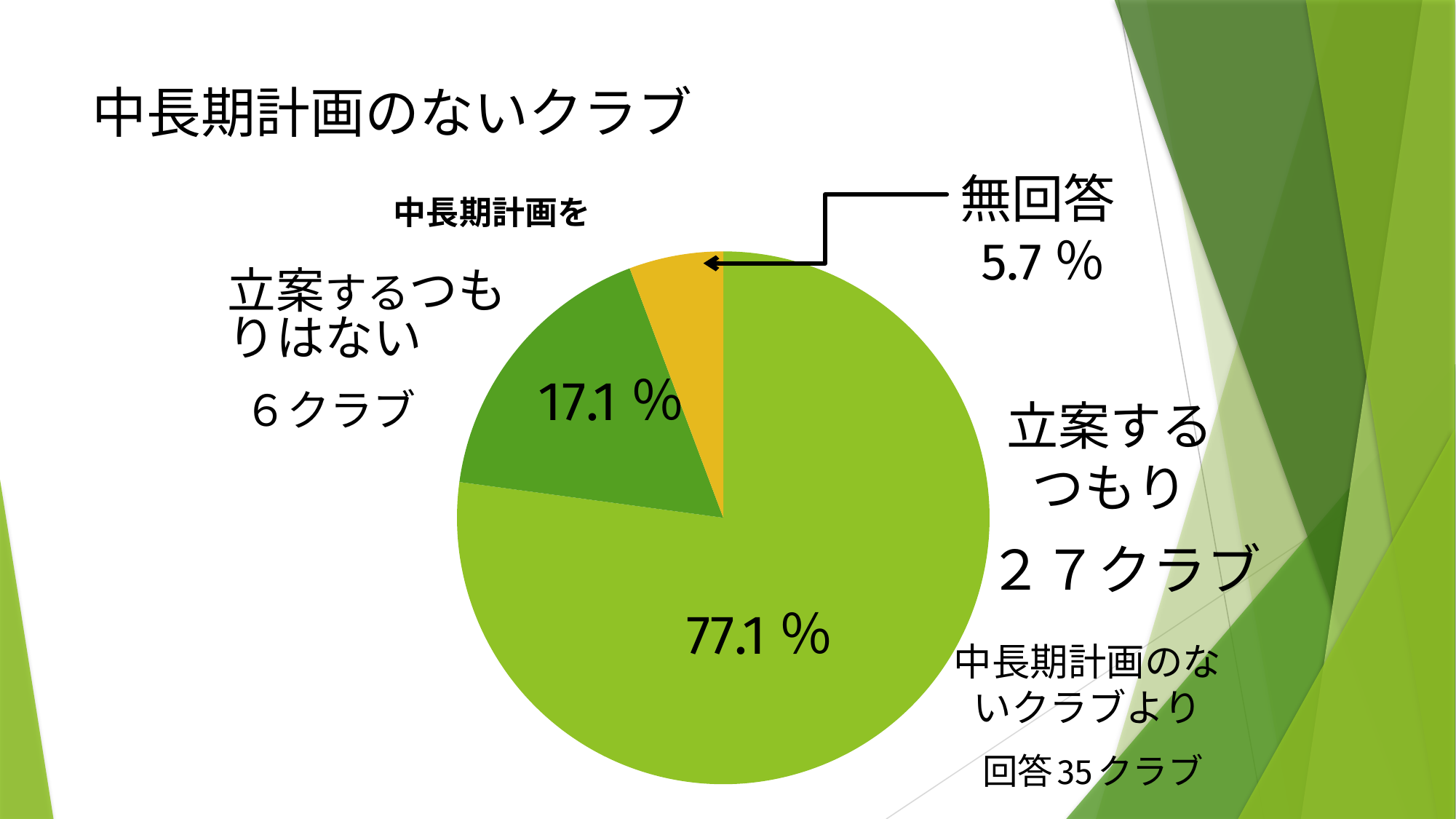

# 中長期計画のないクラブ

### Chart: 中長期計画を

| Category | 売上高 |
|---|---|
| 第 1 四半期 | 27.0 |
| 第 2 四半期 | 6.0 |
| 第 3 四半期 | 2.0 |
| 第 4 四半期 | None |
無回答5.7％
17.1％
６クラブ
立案する
つもり
２７クラブ
77.1％
中長期計画のないクラブより

回答35クラブ